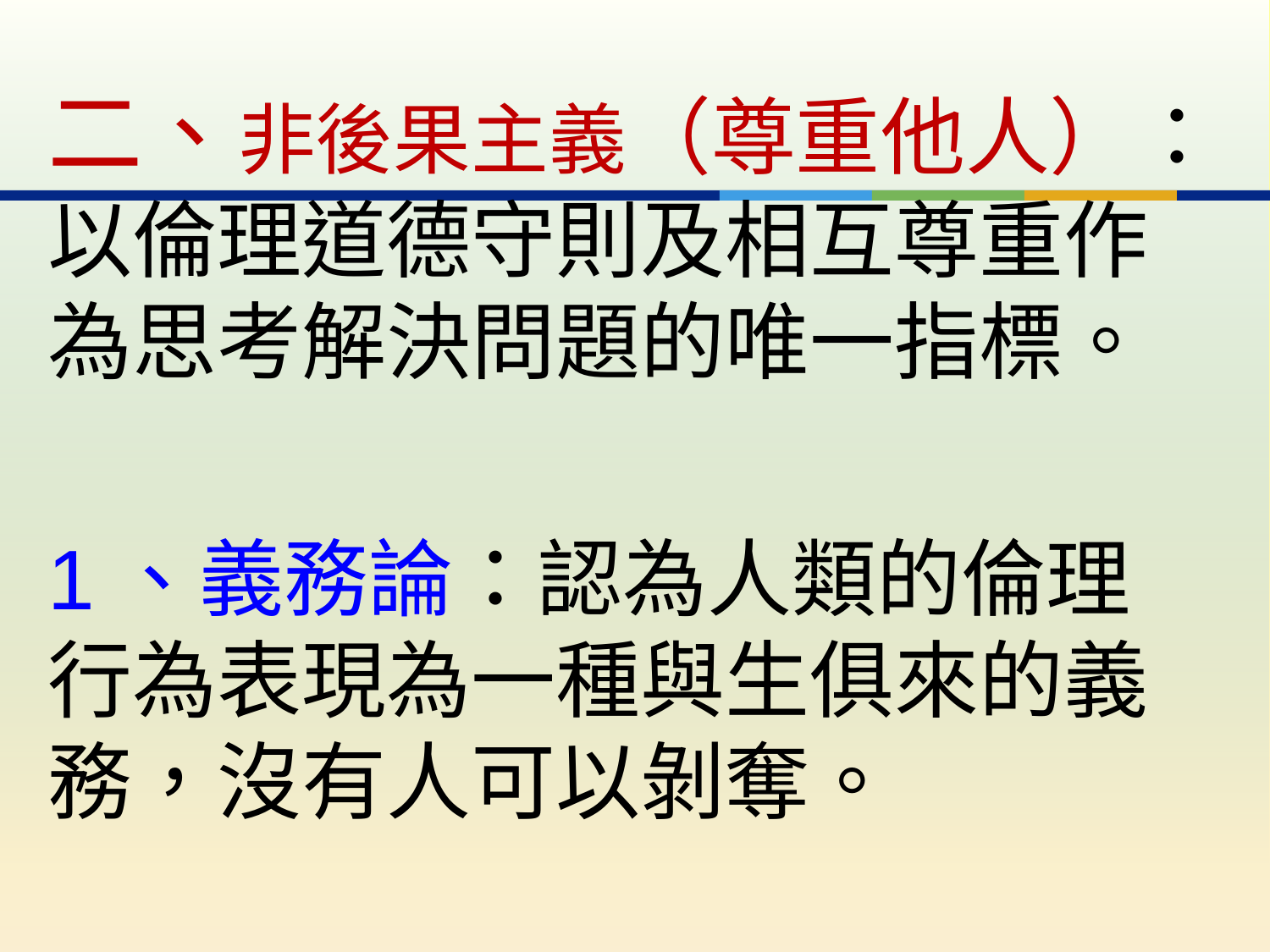

二、非後果主義（尊重他人）：以倫理道德守則及相互尊重作為思考解決問題的唯一指標。

1、義務論：認為人類的倫理行為表現為一種與生俱來的義務，沒有人可以剝奪。